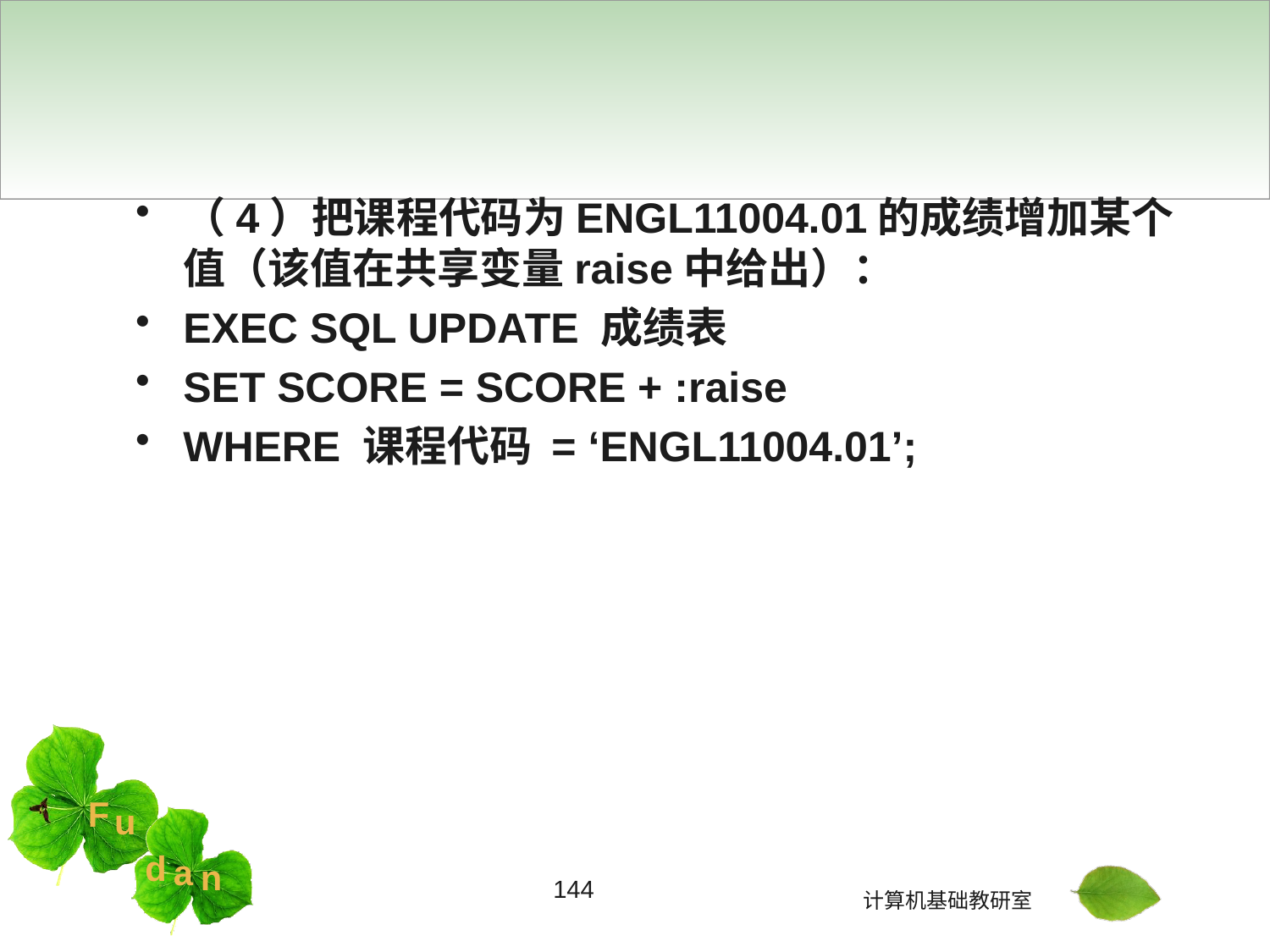

#
（4）把课程代码为ENGL11004.01的成绩增加某个值（该值在共享变量raise中给出）：
EXEC SQL UPDATE 成绩表
SET SCORE = SCORE + :raise
WHERE 课程代码 = ‘ENGL11004.01’;

144